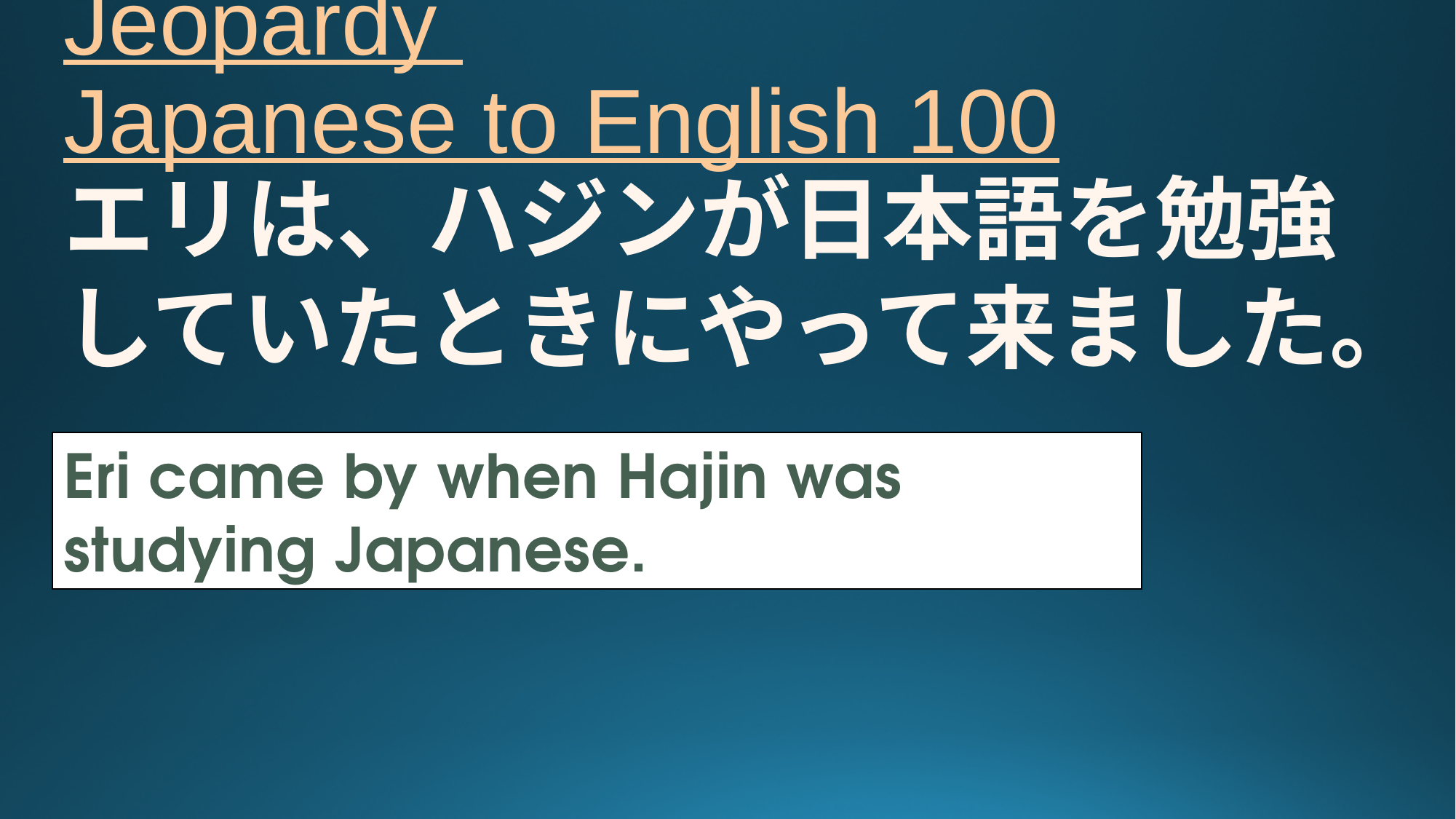

# Jeopardy Japanese to English 100
エリは、ハジンが日本語を勉強していたときにやって来ました。
Eri came by when Hajin was studying Japanese.